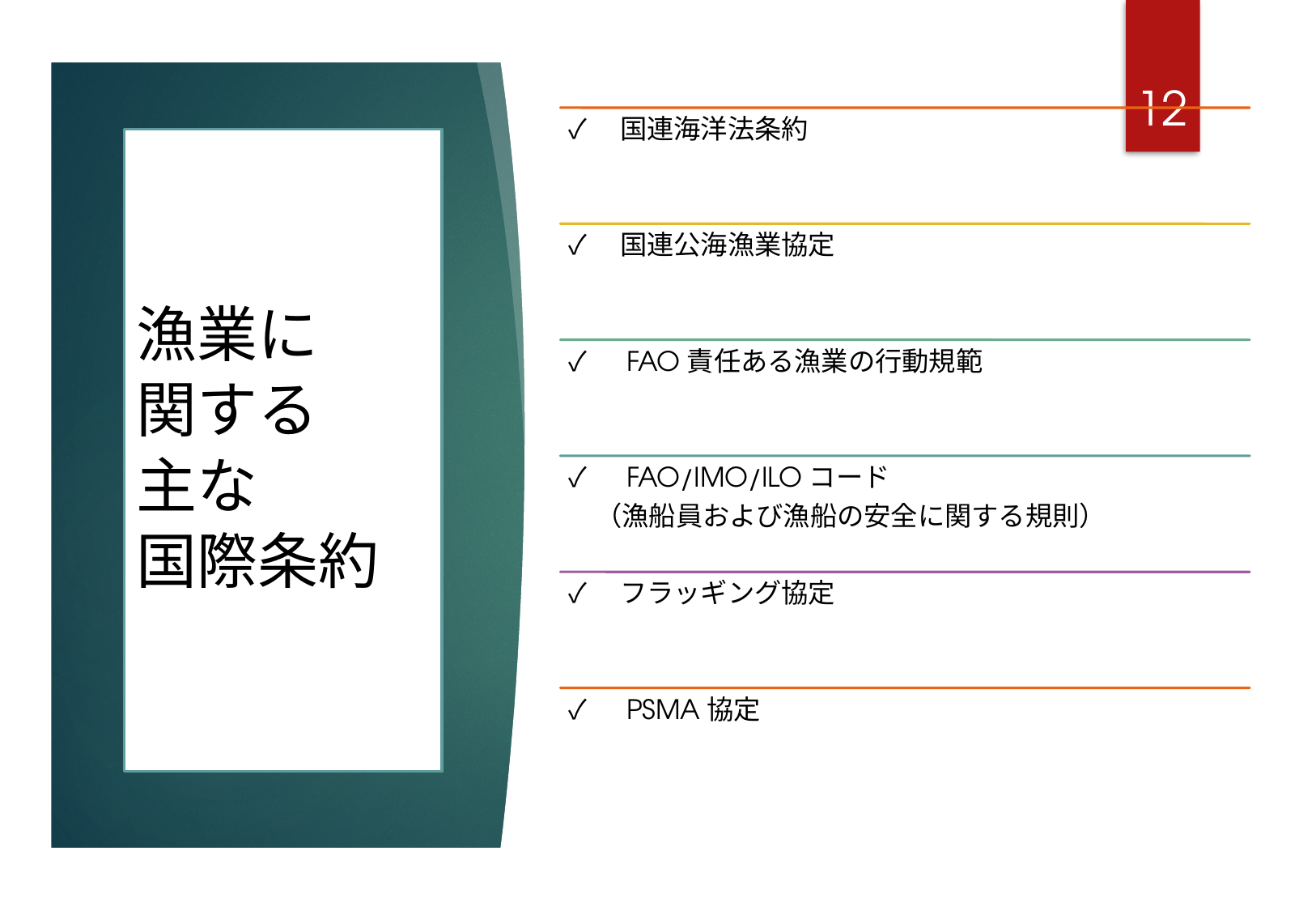

12

✓　国連海洋法条約
✓　国連公海漁業協定
✓　FAO責任ある漁業の行動規範
✓　FAO/IMO/ILOコード
　（漁船員および漁船の安全に関する規則）
✓　フラッギング協定
✓　PSMA協定
漁業に
関する
主な
国際条約